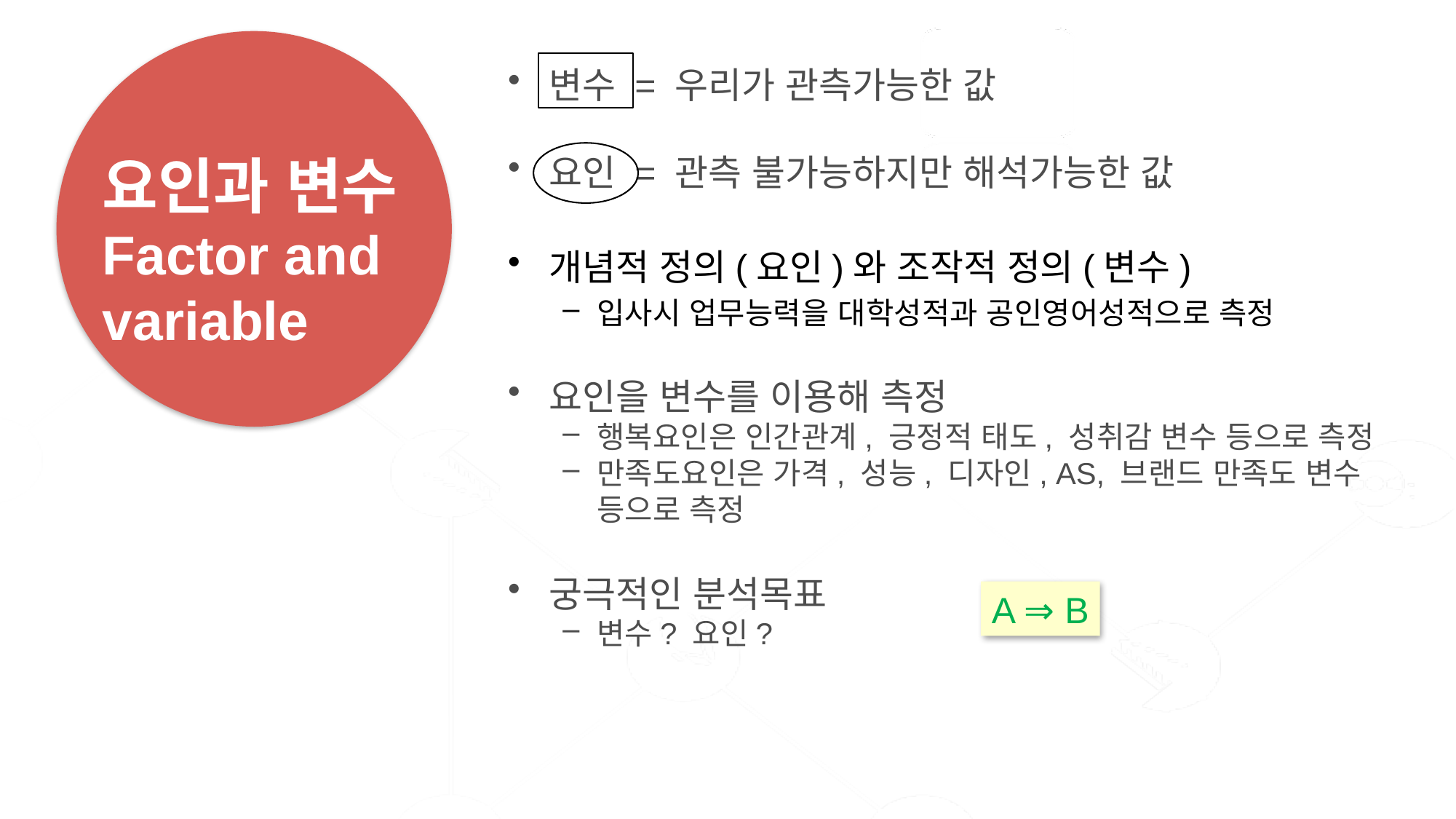

변수 = 우리가 관측가능한 값

요인 = 관측 불가능하지만 해석가능한 값

개념적 정의(요인)와 조작적 정의(변수)
입사시 업무능력을 대학성적과 공인영어성적으로 측정

요인을 변수를 이용해 측정
행복요인은 인간관계, 긍정적 태도, 성취감 변수 등으로 측정
만족도요인은 가격, 성능, 디자인, AS, 브랜드 만족도 변수 등으로 측정

궁극적인 분석목표
변수? 요인?
# 요인과 변수 Factor and variable

A ⇒ B